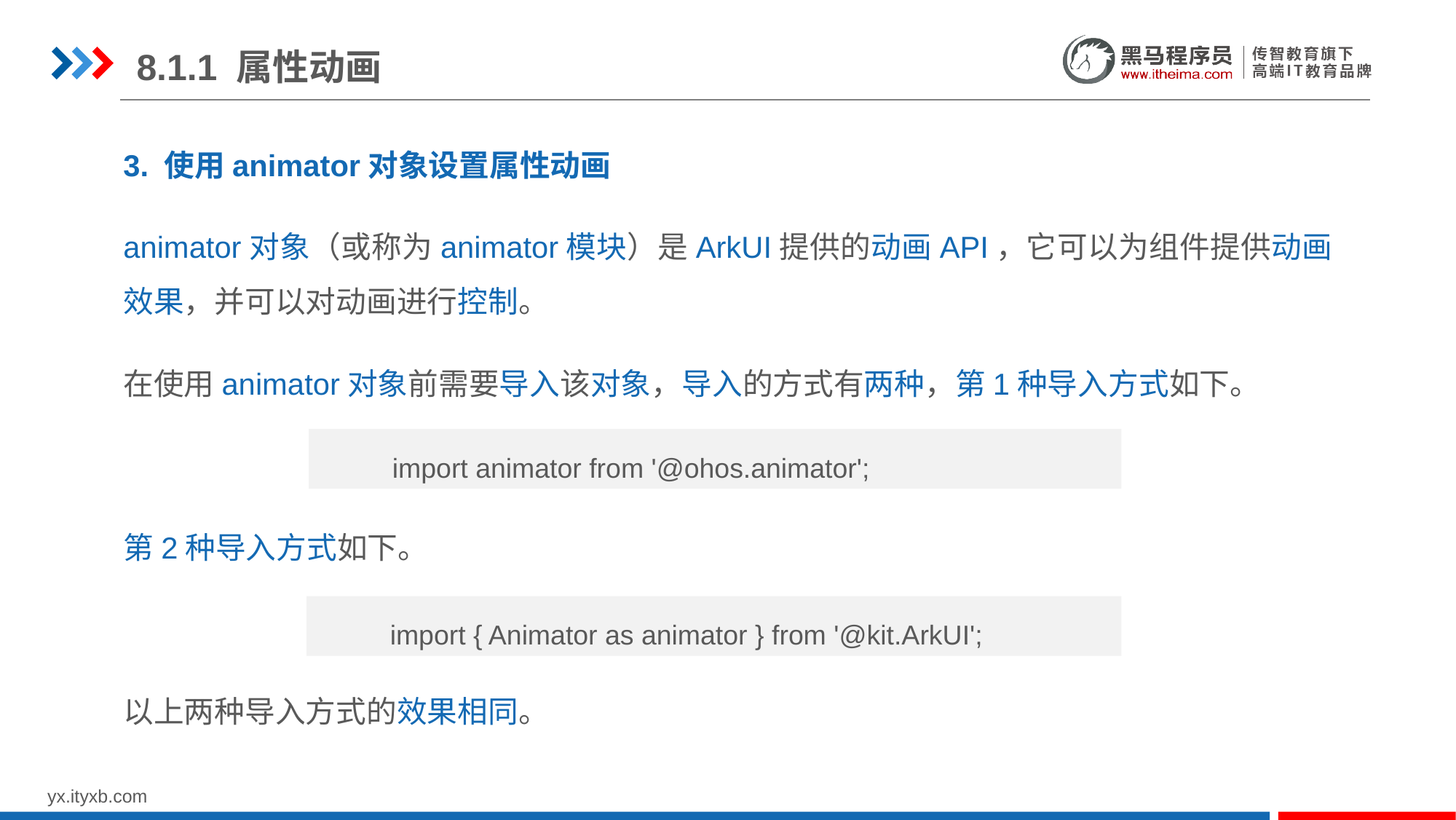

8.1.1 属性动画
3. 使用animator对象设置属性动画

animator对象（或称为animator模块）是ArkUI提供的动画API，它可以为组件提供动画效果，并可以对动画进行控制。

在使用animator对象前需要导入该对象，导入的方式有两种，第1种导入方式如下。

第2种导入方式如下。

以上两种导入方式的效果相同。
import animator from '@ohos.animator';
import { Animator as animator } from '@kit.ArkUI';